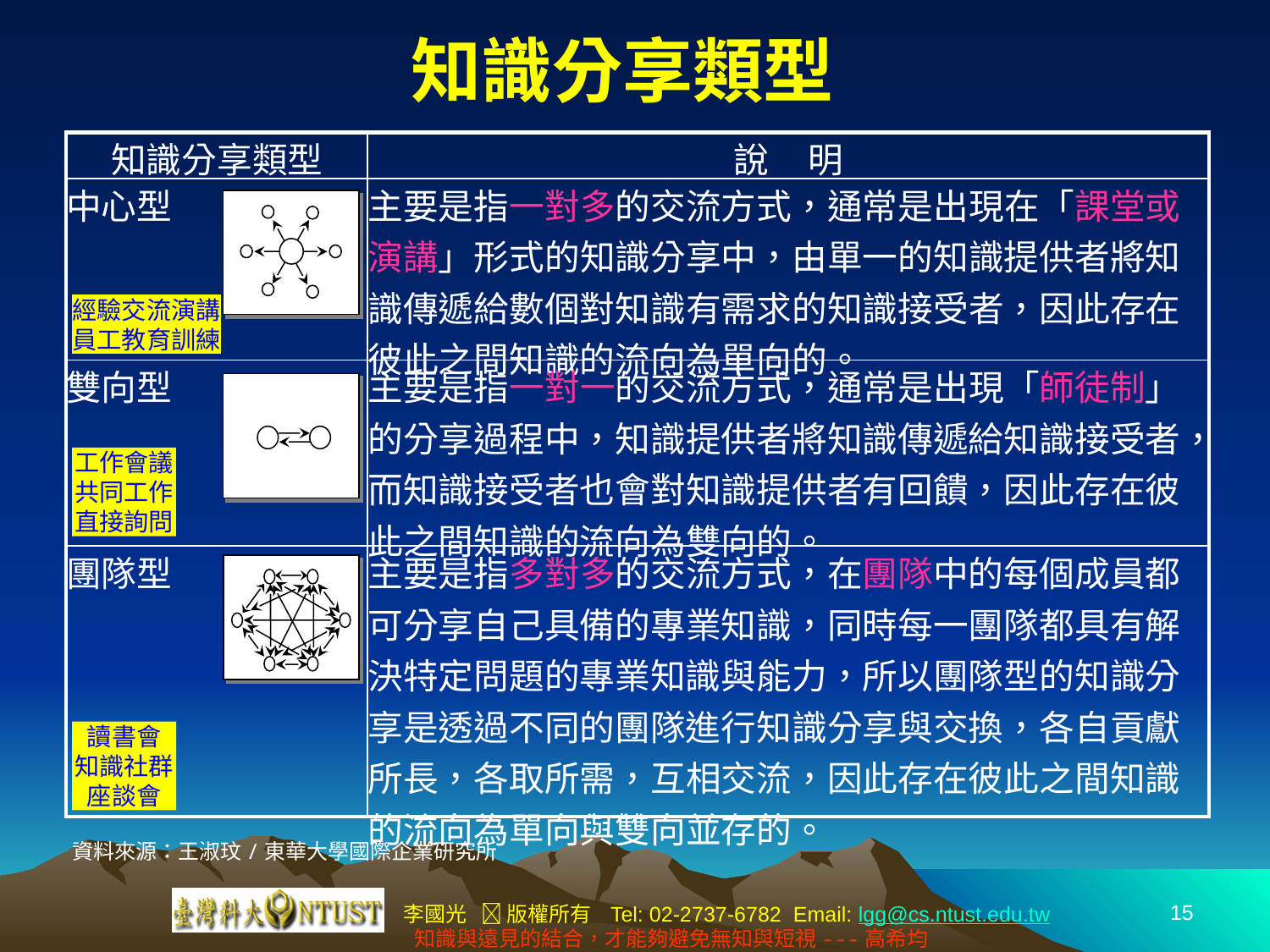

知識分享類型
| 知識分享類型 | 說 明 |
| --- | --- |
| 中心型 | 主要是指一對多的交流方式，通常是出現在「課堂或演講」形式的知識分享中，由單一的知識提供者將知識傳遞給數個對知識有需求的知識接受者，因此存在彼此之間知識的流向為單向的。 |
| 雙向型 | 主要是指一對一的交流方式，通常是出現「師徒制」的分享過程中，知識提供者將知識傳遞給知識接受者，而知識接受者也會對知識提供者有回饋，因此存在彼此之間知識的流向為雙向的。 |
| 團隊型 | 主要是指多對多的交流方式，在團隊中的每個成員都可分享自己具備的專業知識，同時每一團隊都具有解決特定問題的專業知識與能力，所以團隊型的知識分享是透過不同的團隊進行知識分享與交換，各自貢獻所長，各取所需，互相交流，因此存在彼此之間知識的流向為單向與雙向並存的。 |

經驗交流演講
員工教育訓練

工作會議
共同工作
直接詢問

讀書會
知識社群
座談會
資料來源：王淑玟/東華大學國際企業研究所
15